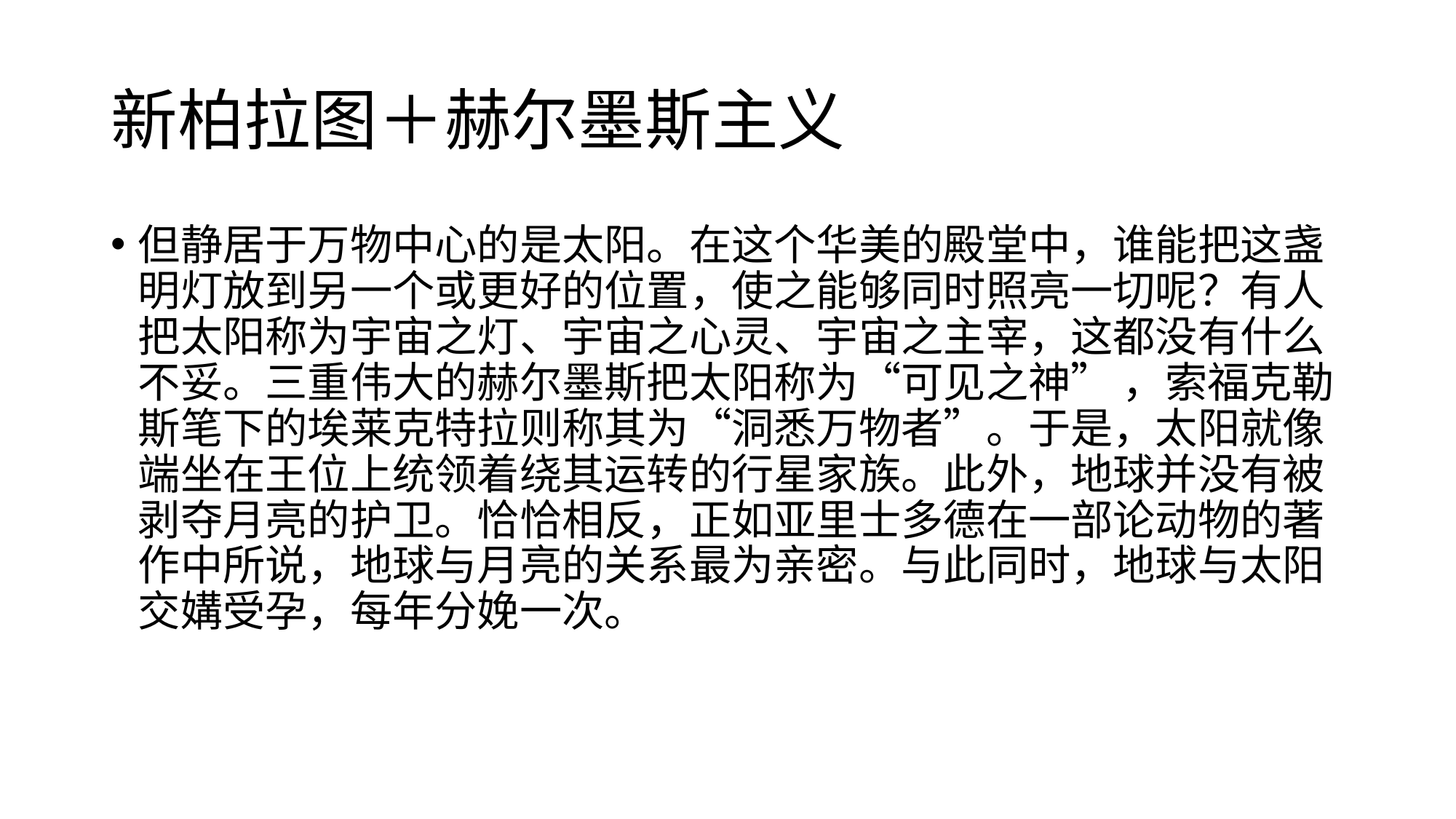

# 新柏拉图＋赫尔墨斯主义
但静居于万物中心的是太阳。在这个华美的殿堂中，谁能把这盏明灯放到另一个或更好的位置，使之能够同时照亮一切呢？有人把太阳称为宇宙之灯、宇宙之心灵、宇宙之主宰，这都没有什么不妥。三重伟大的赫尔墨斯把太阳称为“可见之神” ，索福克勒斯笔下的埃莱克特拉则称其为“洞悉万物者”。于是，太阳就像端坐在王位上统领着绕其运转的行星家族。此外，地球并没有被剥夺月亮的护卫。恰恰相反，正如亚里士多德在一部论动物的著作中所说，地球与月亮的关系最为亲密。与此同时，地球与太阳交媾受孕，每年分娩一次。